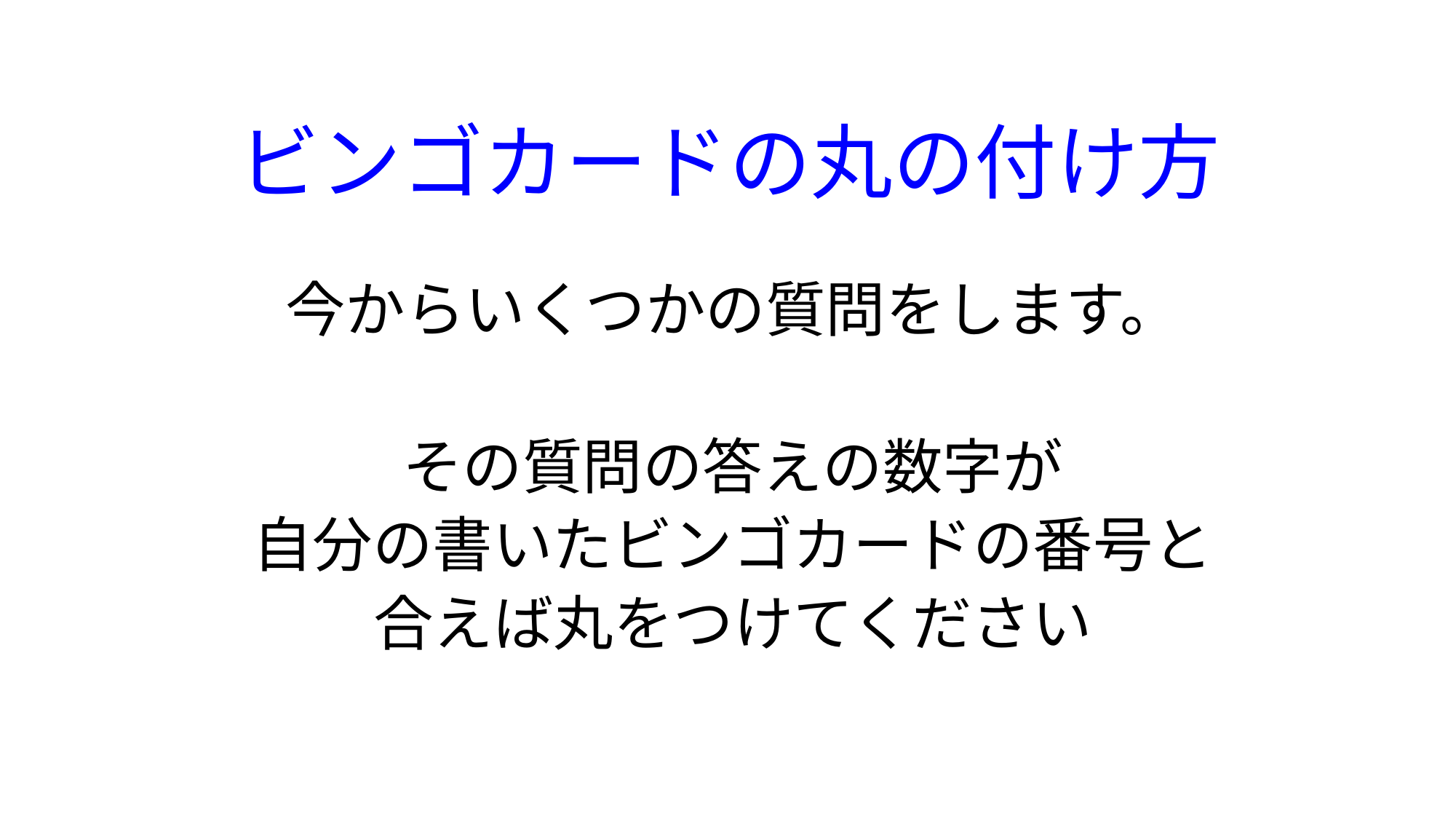

# ビンゴカードの丸の付け方
今からいくつかの質問をします。

その質問の答えの数字が
自分の書いたビンゴカードの番号と
合えば丸をつけてください